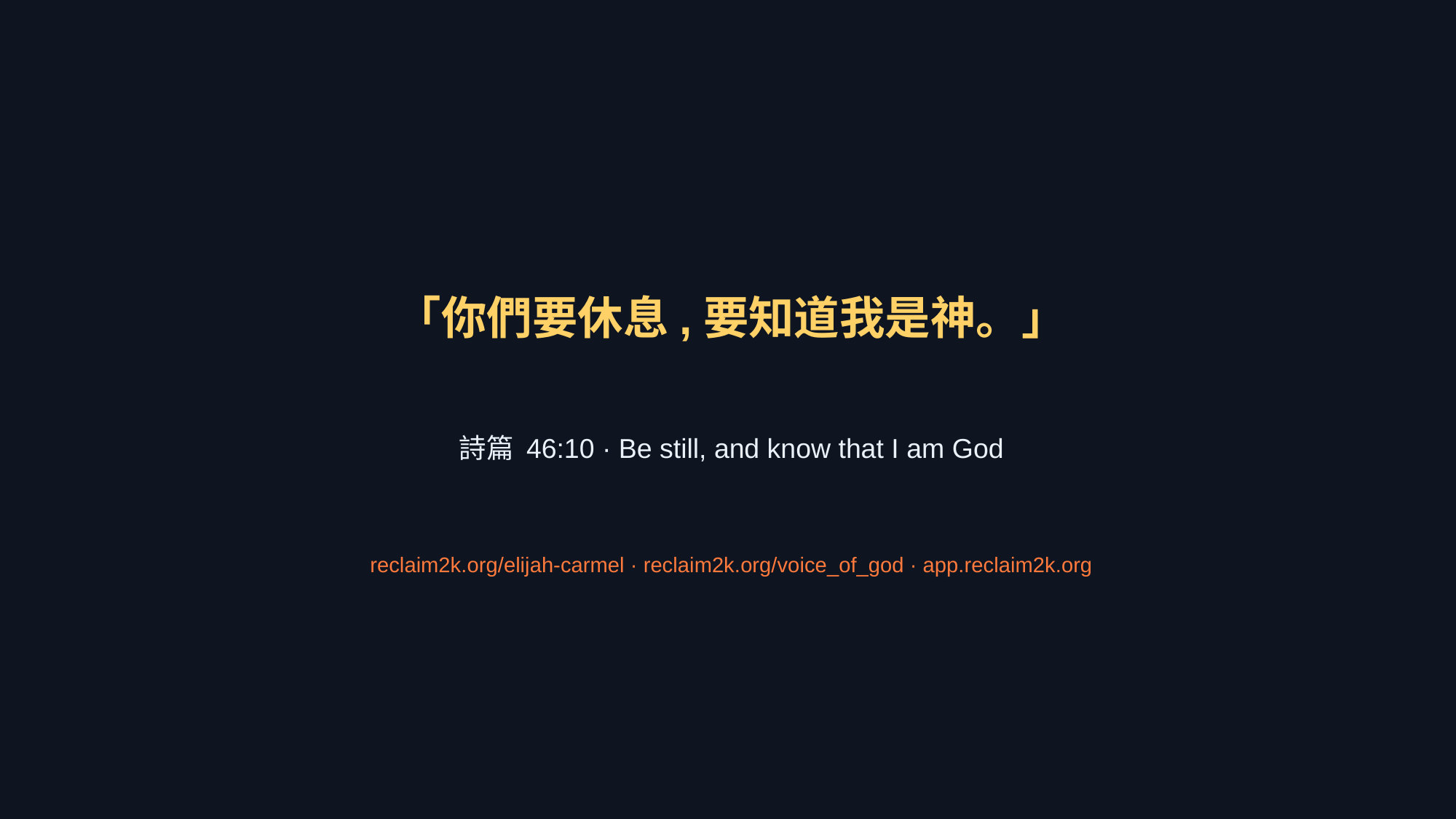

「你們要休息,要知道我是神。」
詩篇 46:10 · Be still, and know that I am God
reclaim2k.org/elijah-carmel · reclaim2k.org/voice_of_god · app.reclaim2k.org